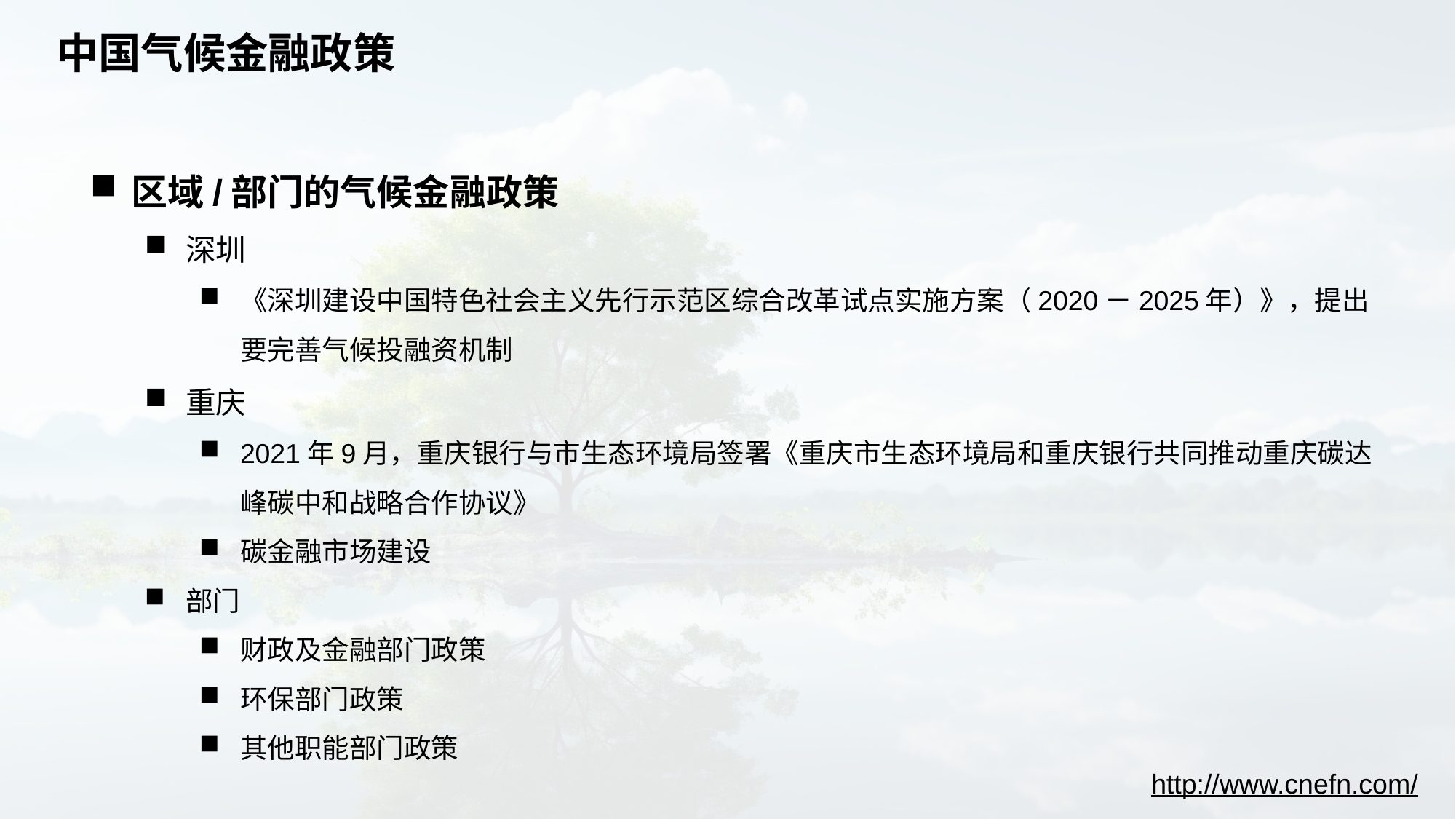

# 中国气候金融政策
区域/部门的气候金融政策
深圳
《深圳建设中国特色社会主义先行示范区综合改革试点实施方案（2020－2025年）》，提出要完善气候投融资机制
重庆
2021年9月，重庆银行与市生态环境局签署《重庆市生态环境局和重庆银行共同推动重庆碳达峰碳中和战略合作协议》
碳金融市场建设
部门
财政及金融部门政策
环保部门政策
其他职能部门政策